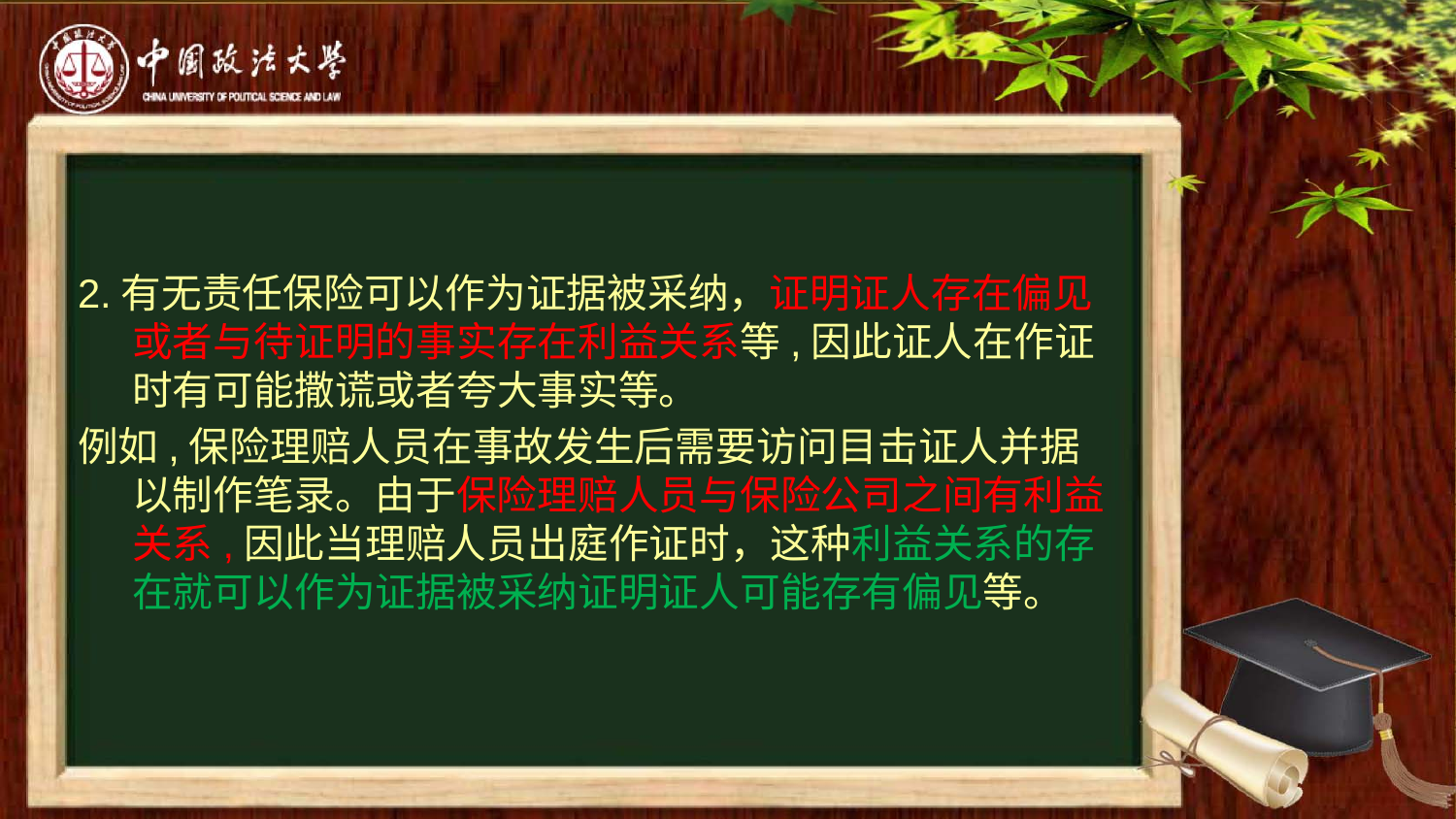

#
2.有无责任保险可以作为证据被采纳，证明证人存在偏见或者与待证明的事实存在利益关系等,因此证人在作证时有可能撒谎或者夸大事实等。
例如,保险理赔人员在事故发生后需要访问目击证人并据以制作笔录。由于保险理赔人员与保险公司之间有利益关系,因此当理赔人员出庭作证时，这种利益关系的存在就可以作为证据被采纳证明证人可能存有偏见等。